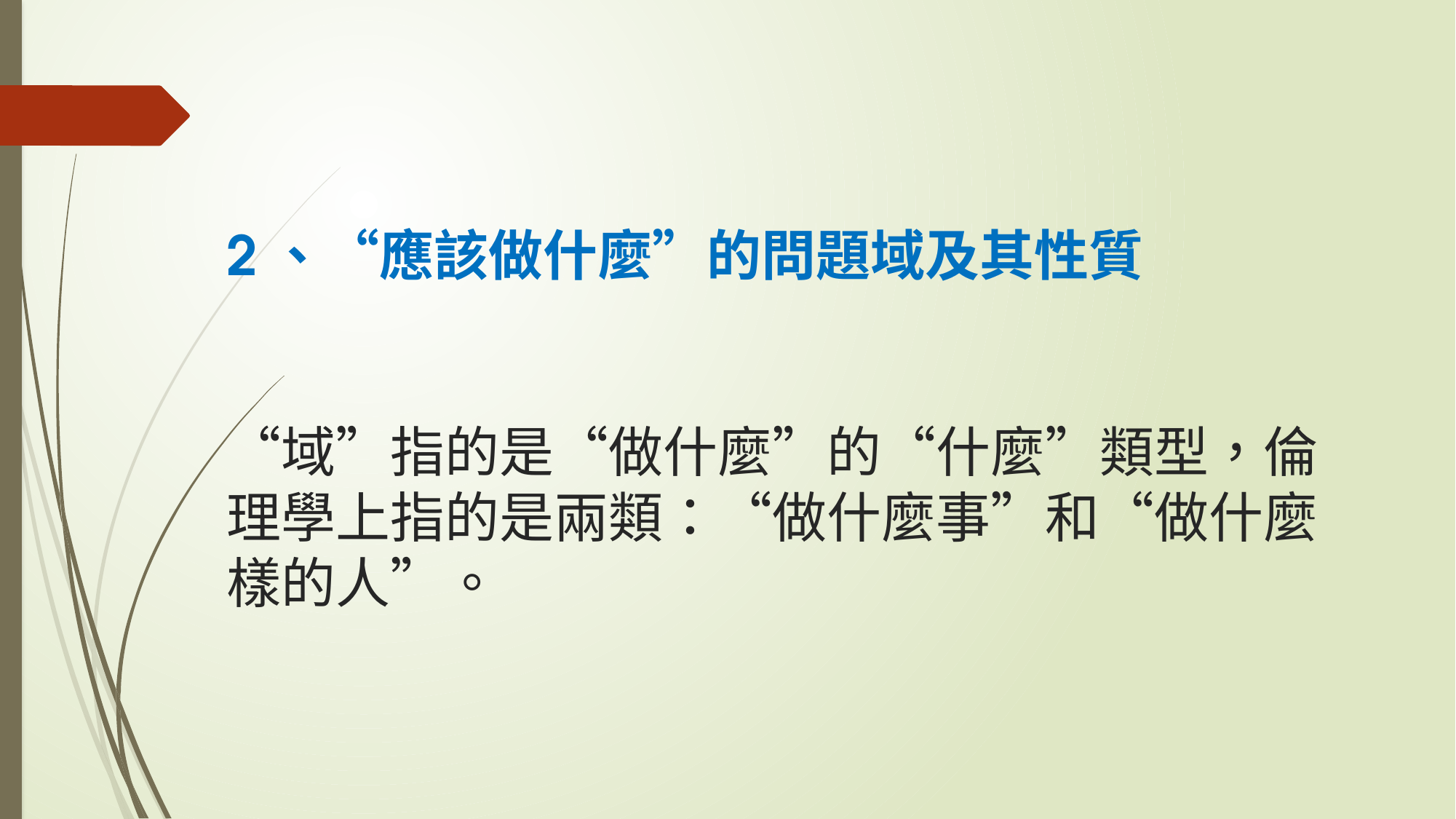

# 2、“應該做什麼”的問題域及其性質 “域”指的是“做什麼”的“什麼”類型，倫理學上指的是兩類：“做什麼事”和“做什麼樣的人”。